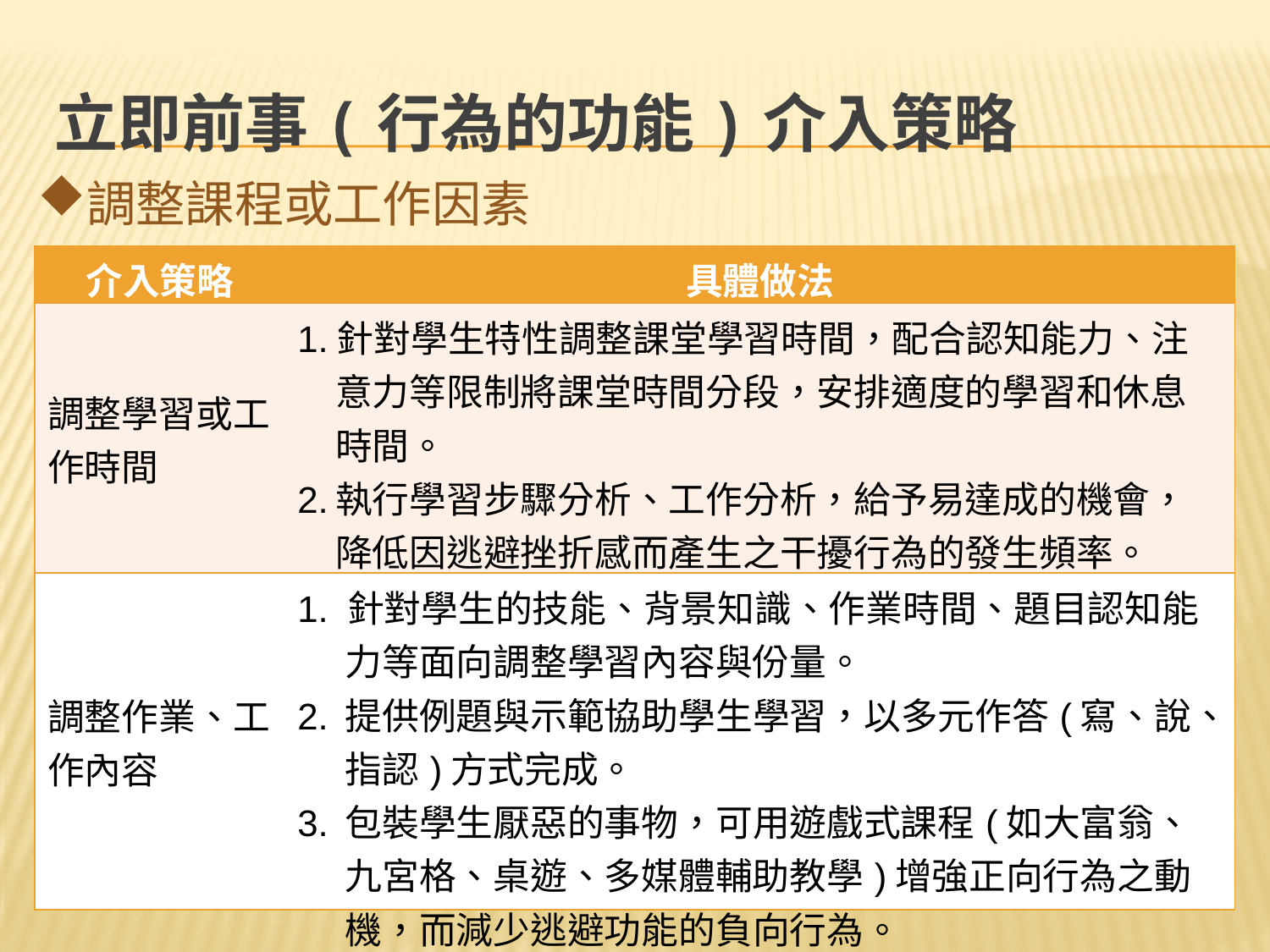

# 立即前事(行為的功能)介入策略
調整課程或工作因素
| 介入策略 | 具體做法 |
| --- | --- |
| 調整學習或工作時間 | 1.針對學生特性調整課堂學習時間，配合認知能力、注意力等限制將課堂時間分段，安排適度的學習和休息時間。 2. 執行學習步驟分析、工作分析，給予易達成的機會，降低因逃避挫折感而產生之干擾行為的發生頻率。 |
| 調整作業、工作內容 | 1. 針對學生的技能、背景知識、作業時間、題目認知能力等面向調整學習內容與份量。 2. 提供例題與示範協助學生學習，以多元作答(寫、說、指認)方式完成。 3. 包裝學生厭惡的事物，可用遊戲式課程(如大富翁、九宮格、桌遊、多媒體輔助教學)增強正向行為之動機，而減少逃避功能的負向行為。 |